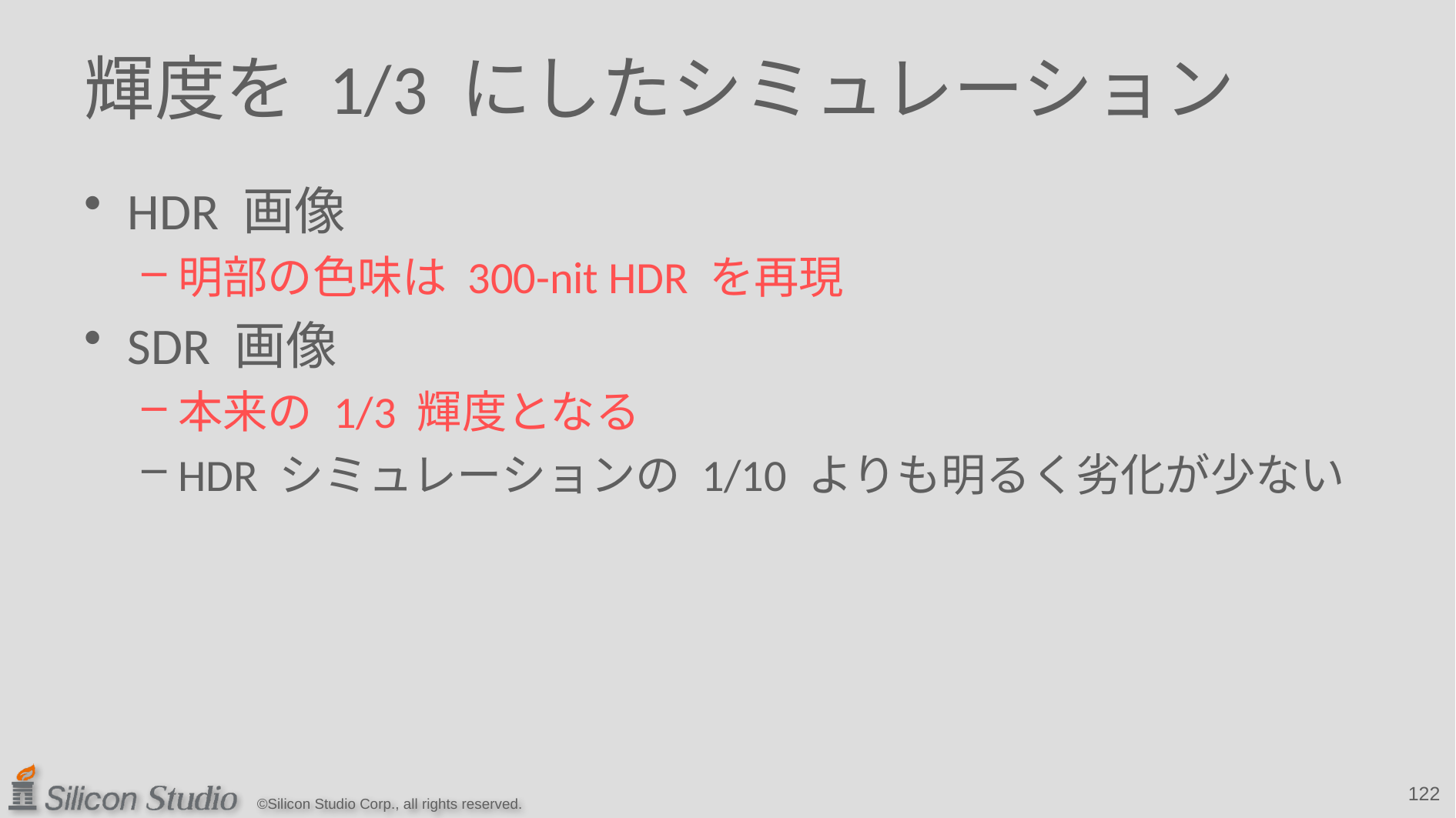

# 輝度を 1/3 にしたシミュレーション
HDR 画像
明部の色味は 300-nit HDR を再現
SDR 画像
本来の 1/3 輝度となる
HDR シミュレーションの 1/10 よりも明るく劣化が少ない
122